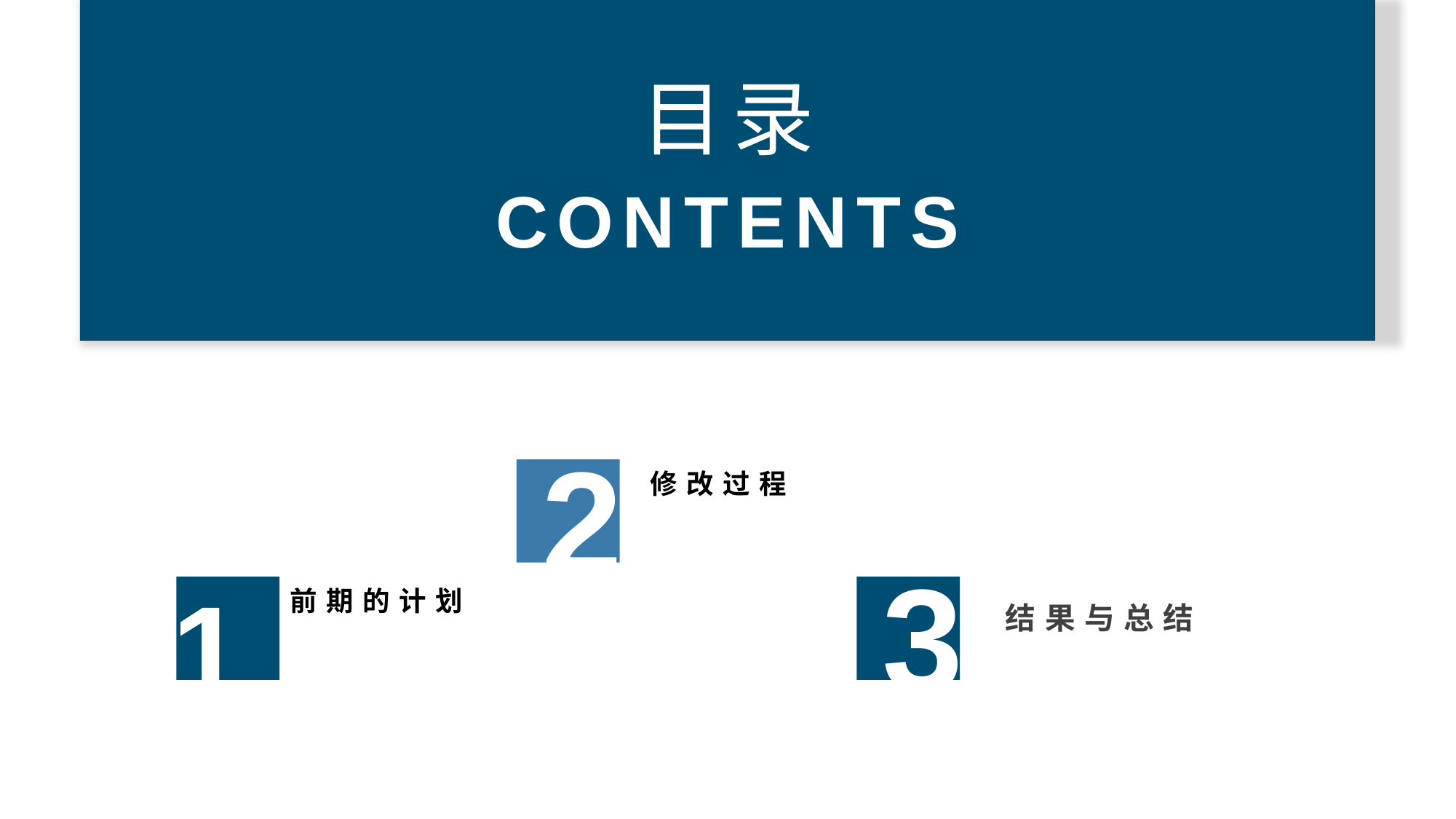

目录
CONTENTS
2

修改过程
3

1

前期的计划
结果与总结